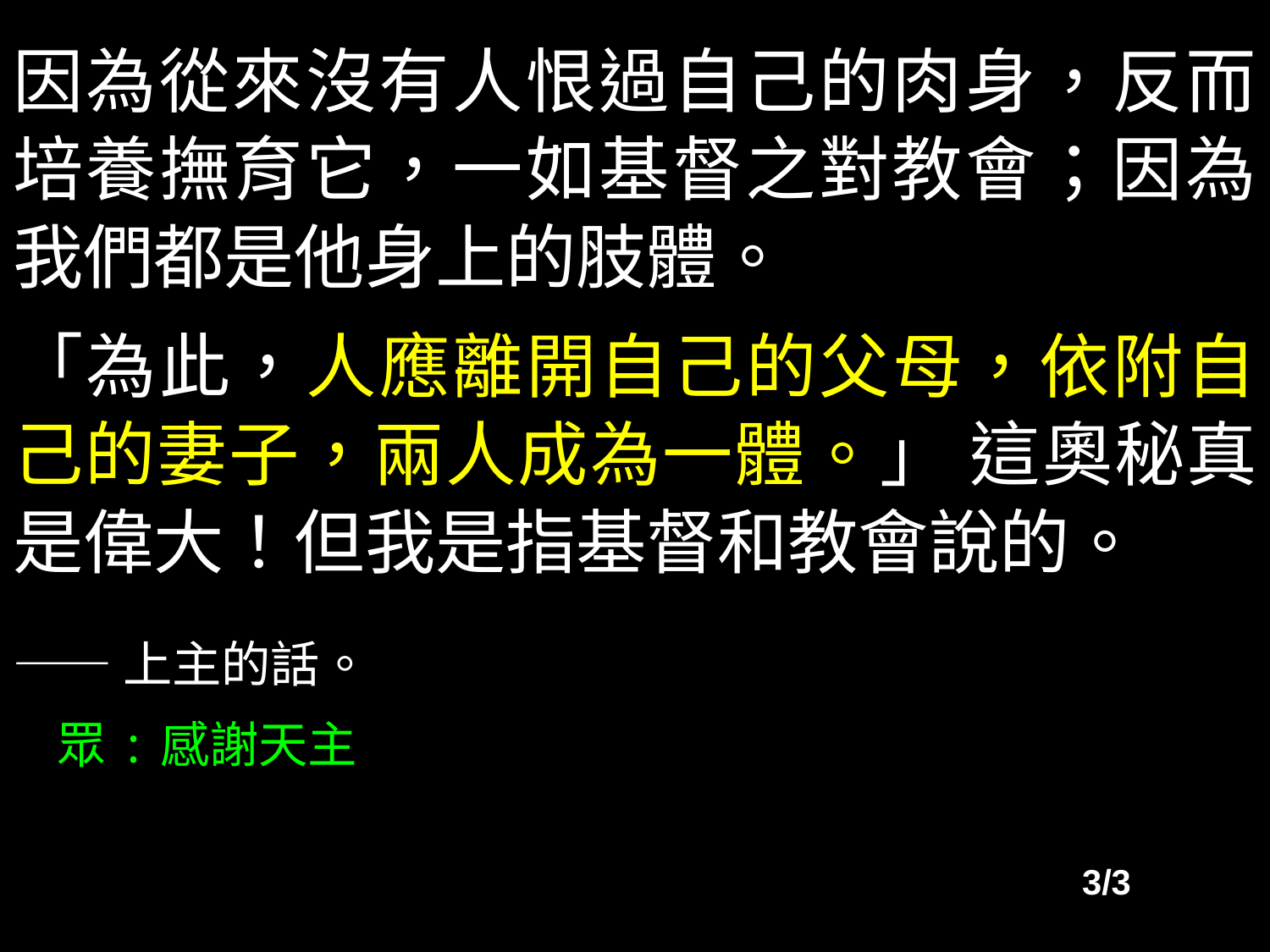

因為從來沒有人恨過自己的肉身，反而培養撫育它，一如基督之對教會；因為我們都是他身上的肢體。
「為此，人應離開自己的父母，依附自己的妻子，兩人成為一體。」 這奧秘真是偉大！但我是指基督和教會說的。
——上主的話。
   眾:感謝天主

3/3